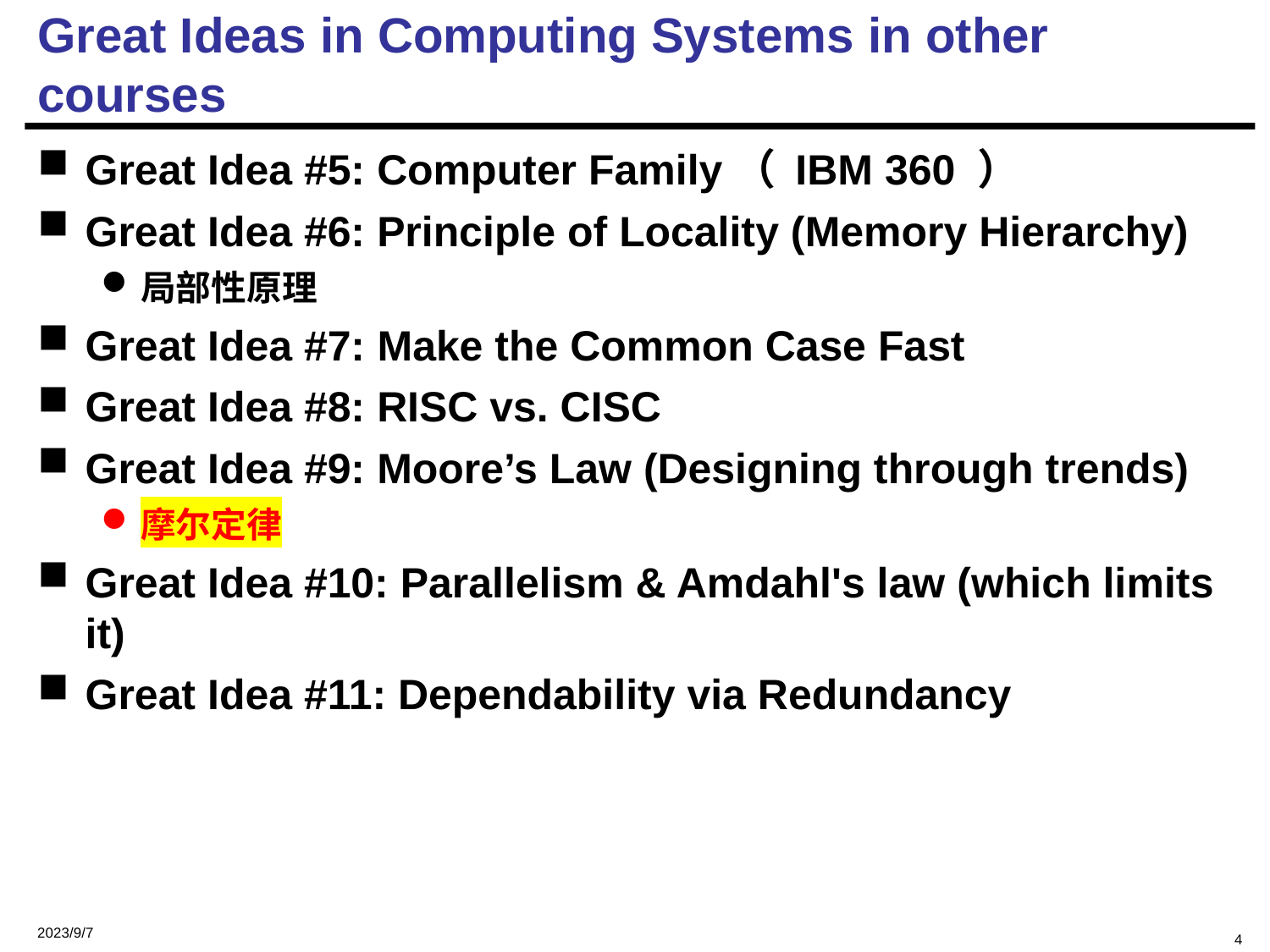

# Great Ideas in Computing Systems in other courses
Great Idea #5: Computer Family（ IBM 360 ）
Great Idea #6: Principle of Locality (Memory Hierarchy)
局部性原理
Great Idea #7: Make the Common Case Fast
Great Idea #8: RISC vs. CISC
Great Idea #9: Moore’s Law (Designing through trends)
摩尔定律
Great Idea #10: Parallelism & Amdahl's law (which limits it)
Great Idea #11: Dependability via Redundancy

2023/9/7
4